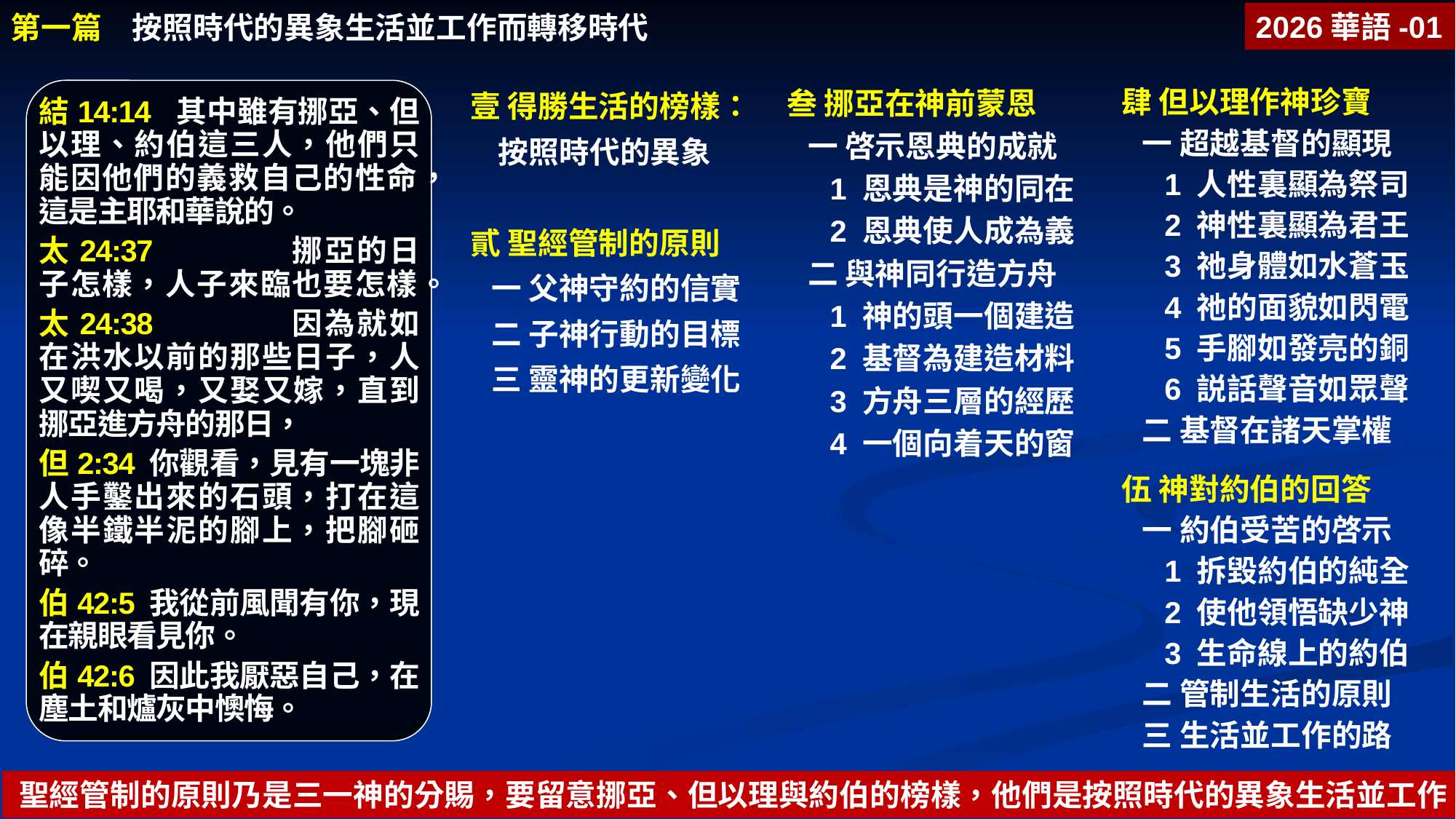

第一篇　按照時代的異象生活並工作而轉移時代
2026華語-01
壹 得勝生活的榜樣：
   按照時代的異象

貳 聖經管制的原則
一 父神守約的信實
二 子神行動的目標
三 靈神的更新變化

叁 挪亞在神前蒙恩
一 啓示恩典的成就
1 恩典是神的同在
2 恩典使人成為義
二 與神同行造方舟
1 神的頭一個建造
2 基督為建造材料
3 方舟三層的經歷
4 一個向着天的窗

肆 但以理作神珍寶
一 超越基督的顯現
1 人性裏顯為祭司
2 神性裏顯為君王
3 祂身體如水蒼玉
4 祂的面貌如閃電
5 手腳如發亮的銅
6 説話聲音如眾聲
二 基督在諸天掌權
伍 神對約伯的回答
一 約伯受苦的啓示
1 拆毀約伯的純全
2 使他領悟缺少神
3 生命線上的約伯
二 管制生活的原則
三 生活並工作的路

結14:14  其中雖有挪亞、但以理、約伯這三人，他們只能因他們的義救自己的性命，這是主耶和華說的。
太24:37	  挪亞的日子怎樣，人子來臨也要怎樣。
太24:38	  因為就如在洪水以前的那些日子，人又喫又喝，又娶又嫁，直到挪亞進方舟的那日，
但2:34	你觀看，見有一塊非人手鑿出來的石頭，打在這像半鐵半泥的腳上，把腳砸碎。
伯42:5	我從前風聞有你，現在親眼看見你。
伯42:6	因此我厭惡自己，在塵土和爐灰中懊悔。

聖經管制的原則乃是三一神的分賜，要留意挪亞、但以理與約伯的榜樣，他們是按照時代的異象生活並工作。